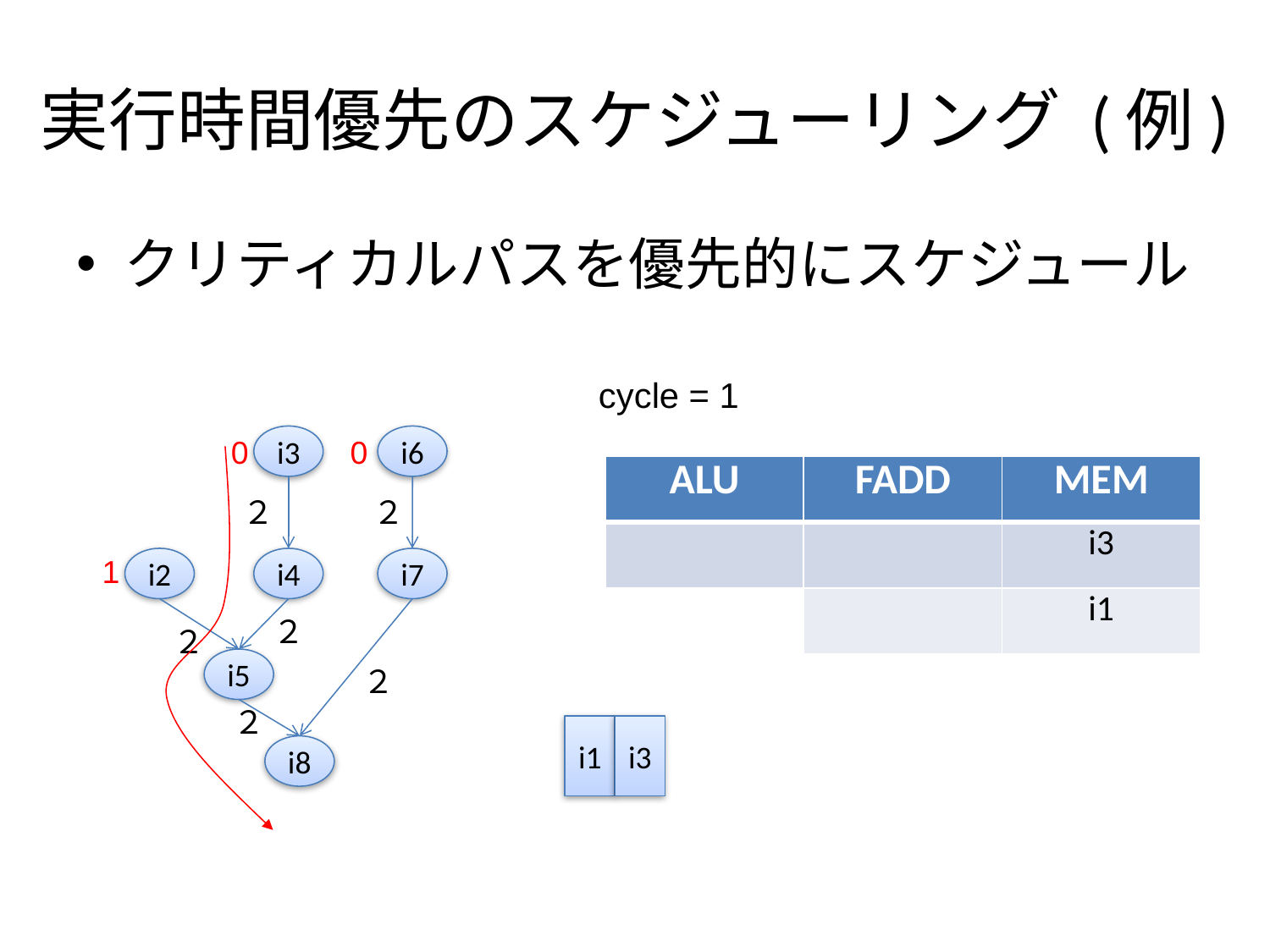

# 実行時間優先のスケジューリング (例)
クリティカルパスを優先的にスケジュール
cycle = 1
i3
i6
0
0

| ALU | FADD | MEM |
| --- | --- | --- |
|  |  | i3 |
|  |  | i1 |
２
２
1
i2
i4
i7
２
２
i5
２
２
i1
i3
i8